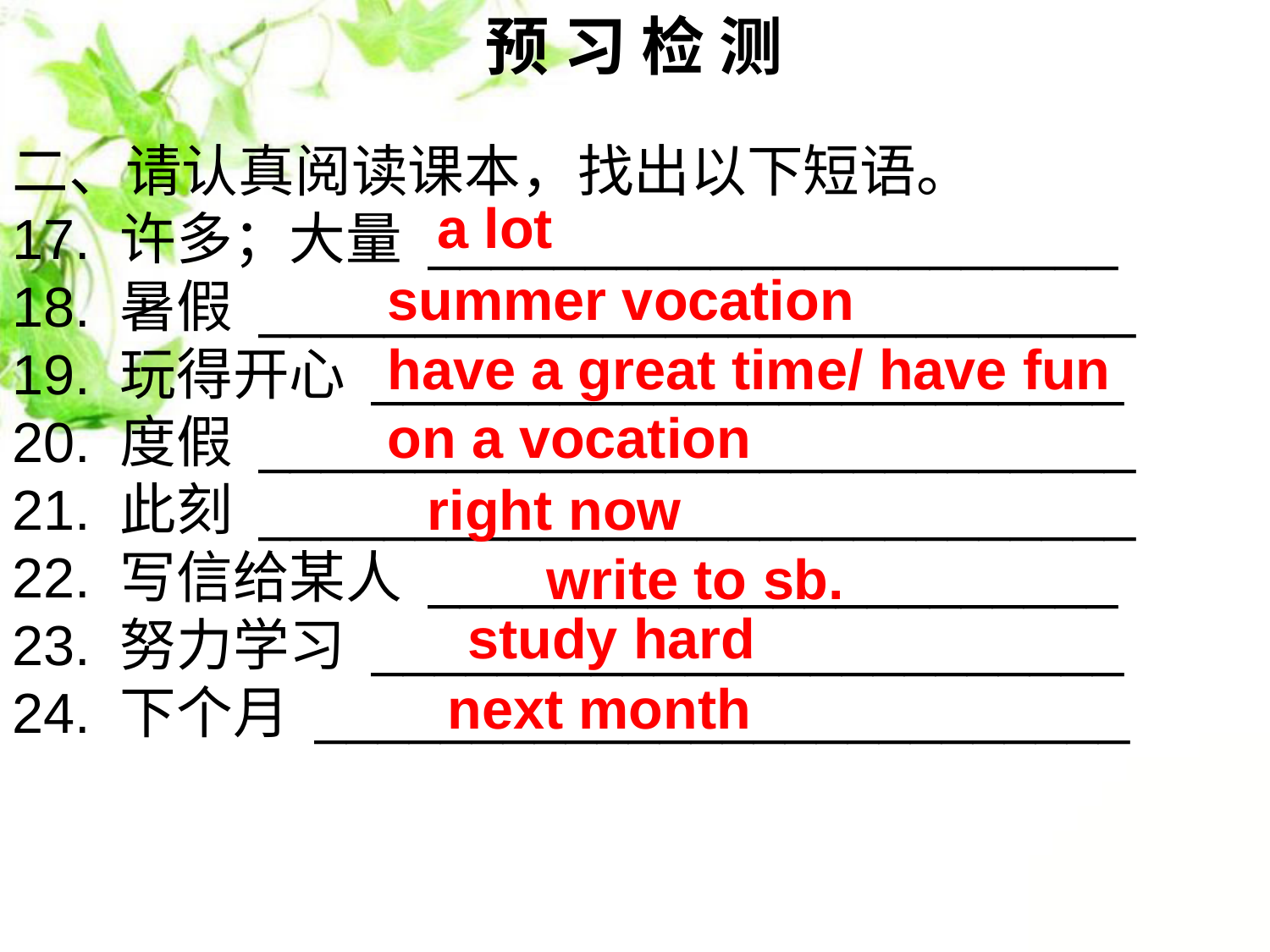

预 习 检 测
二、请认真阅读课本，找出以下短语。
17. 许多；大量 ______________________
18. 暑假 ____________________________
19. 玩得开心 ________________________
20. 度假 ____________________________
21. 此刻 ____________________________
22. 写信给某人 ______________________
23. 努力学习 ________________________
24. 下个月 __________________________
a lot
summer vocation
have a great time/ have fun
on a vocation
right now
write to sb.
study hard
next month